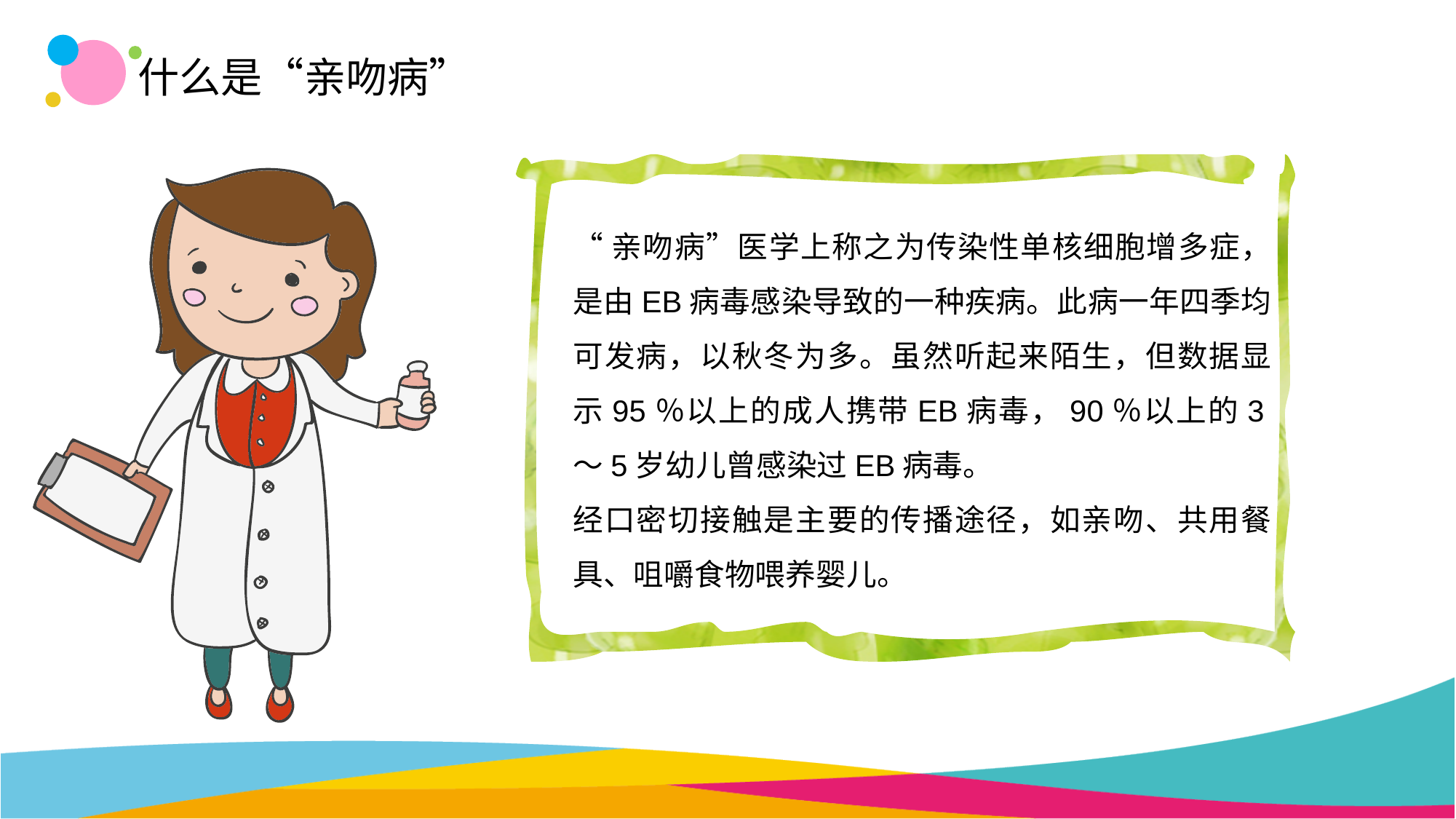

什么是“亲吻病”

“亲吻病”医学上称之为传染性单核细胞增多症，是由EB病毒感染导致的一种疾病。此病一年四季均可发病，以秋冬为多。虽然听起来陌生，但数据显示95％以上的成人携带EB病毒，90％以上的3～5岁幼儿曾感染过EB病毒。
经口密切接触是主要的传播途径，如亲吻、共用餐具、咀嚼食物喂养婴儿。